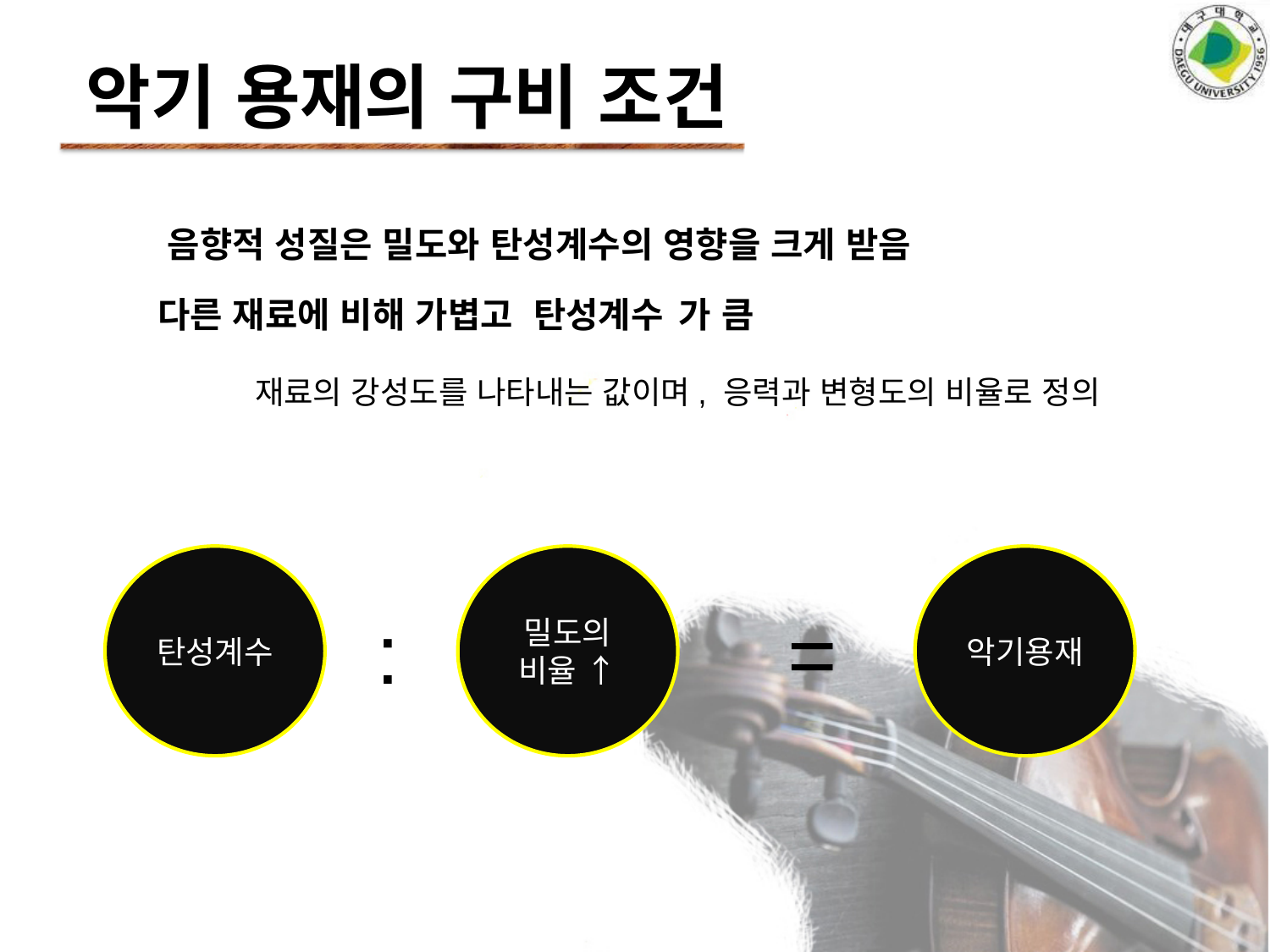

악기 용재의 구비 조건
음향적 성질은 밀도와 탄성계수의 영향을 크게 받음
다른 재료에 비해 가볍고
탄성계수
가 큼
재료의 강성도를 나타내는 값이며, 응력과 변형도의 비율로 정의
탄성계수
밀도의 비율 ↑
악기용재
:
=